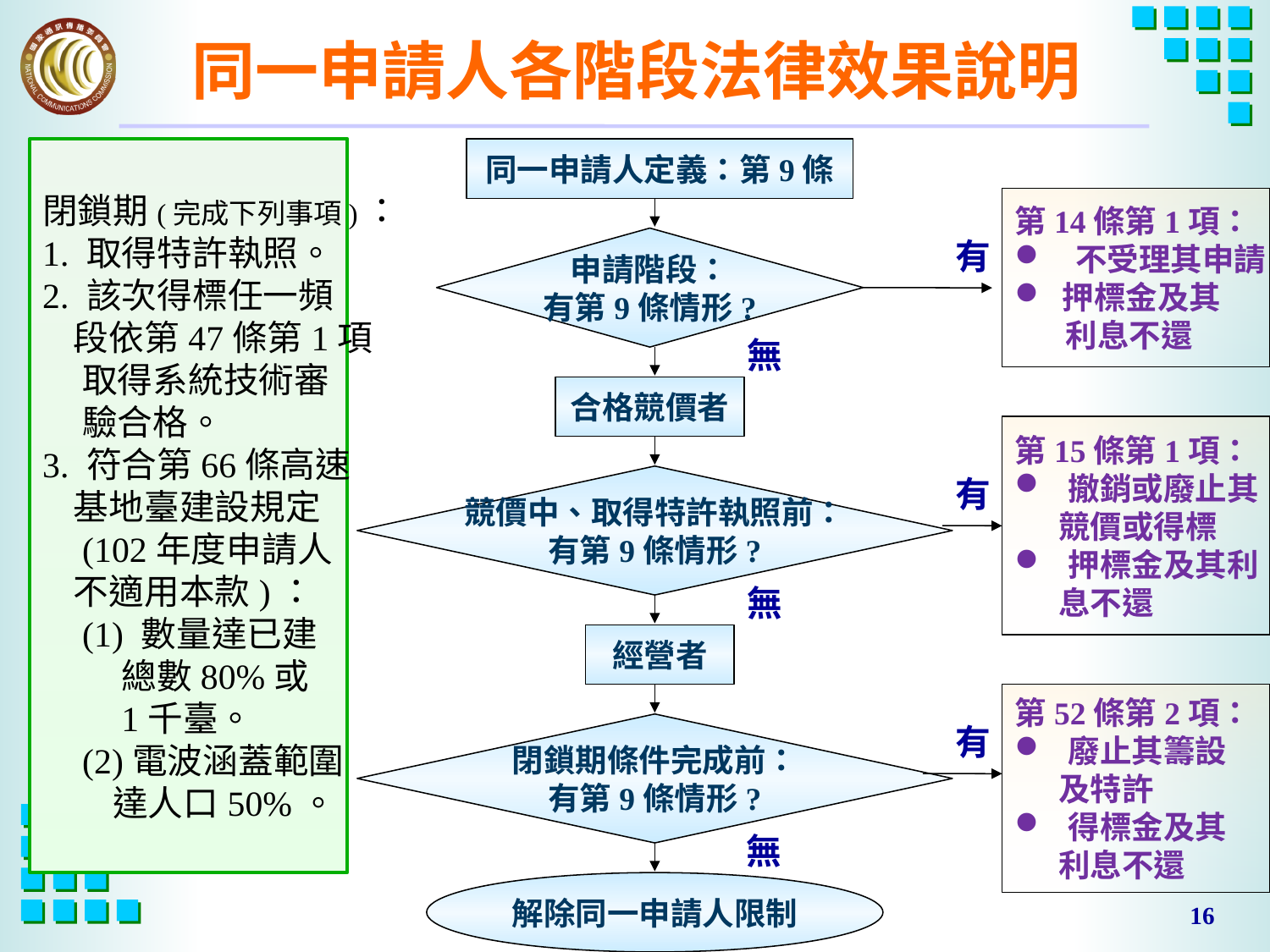

# 同一申請人各階段法律效果說明
閉鎖期(完成下列事項)：
1. 取得特許執照。
2. 該次得標任一頻
    段依第47條第1項
    取得系統技術審
    驗合格。
3. 符合第66條高速
    基地臺建設規定
    (102年度申請人
    不適用本款)：
    (1) 數量達已建
         總數80%或
         1千臺。
    (2)電波涵蓋範圍
         達人口50%。
同一申請人定義：第9條
第14條第1項：
   不受理其申請
押標金及其
      利息不還
申請階段：
有第9條情形?
有
無
合格競價者
第15條第1項：
  撤銷或廢止其
     競價或得標
  押標金及其利
     息不還
競價中、取得特許執照前：
有第9條情形?
有
無
經營者
第52條第2項：
  廢止其籌設
     及特許
  得標金及其
     利息不還
閉鎖期條件完成前：
有第9條情形?
有
無
解除同一申請人限制